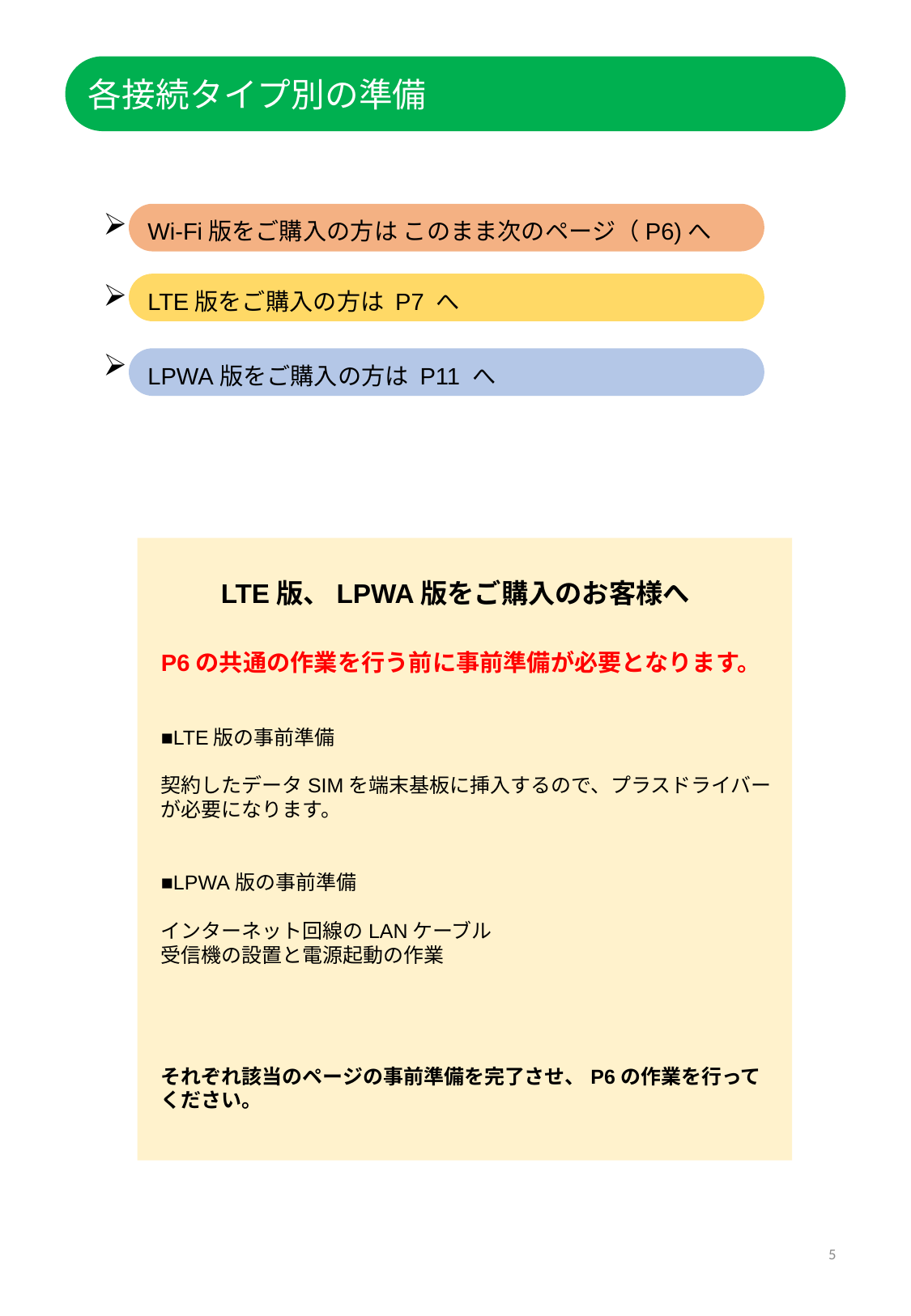

各接続タイプ別の準備

Wi-Fi版をご購入の方は このまま次のページ（P6)へ
LTE版をご購入の方は P7 へ

LPWA版をご購入の方は P11 へ

LTE版、LPWA版をご購入のお客様へ

P6の共通の作業を行う前に事前準備が必要となります。

■LTE版の事前準備

契約したデータSIMを端末基板に挿入するので、プラスドライバーが必要になります。

■LPWA版の事前準備

インターネット回線のLANケーブル
受信機の設置と電源起動の作業

それぞれ該当のページの事前準備を完了させ、P6の作業を行ってください。
5